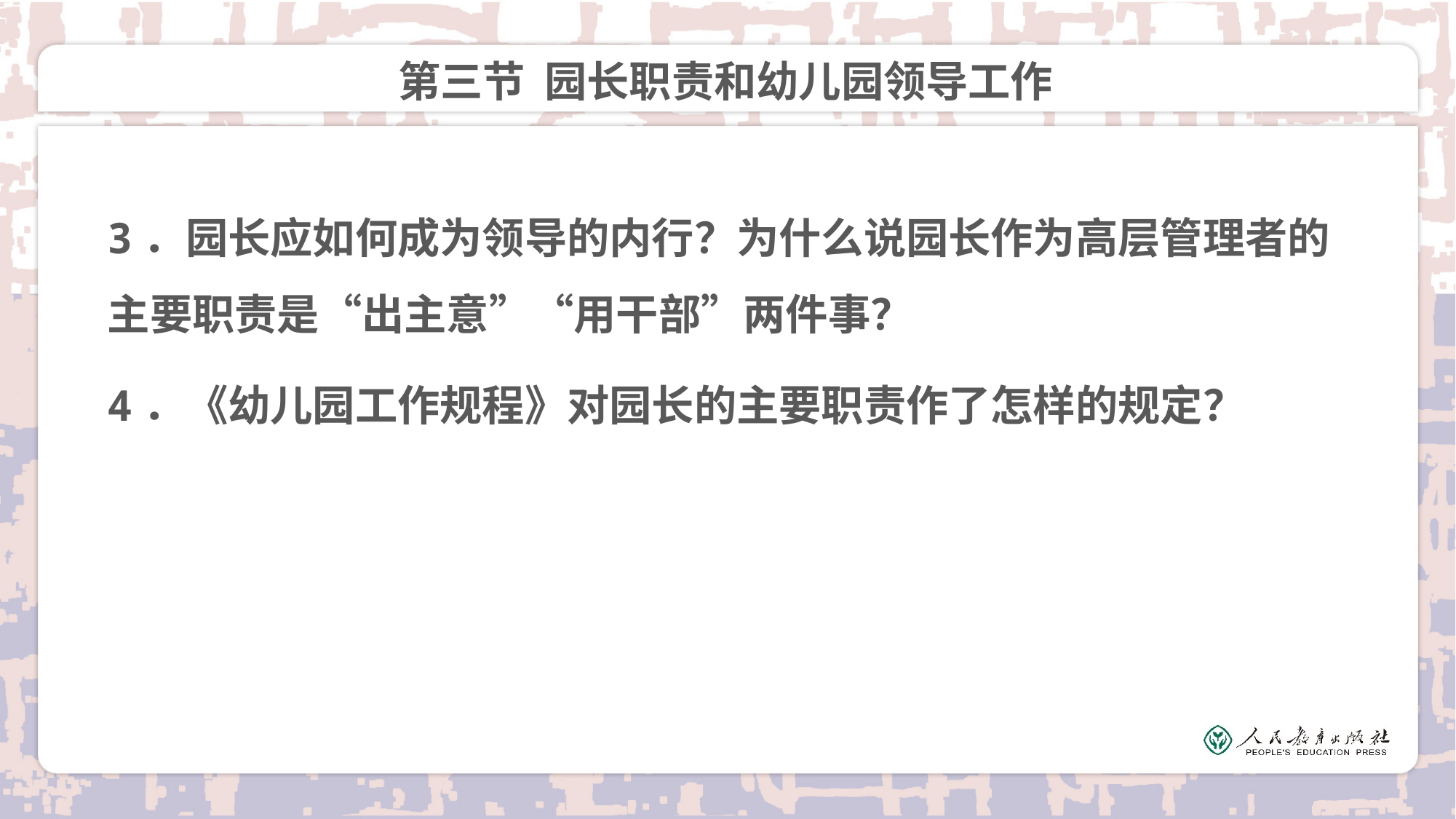

# 第三节  园长职责和幼儿园领导工作
3．园长应如何成为领导的内行？为什么说园长作为高层管理者的主要职责是“出主意”“用干部”两件事？
4．《幼儿园工作规程》对园长的主要职责作了怎样的规定？